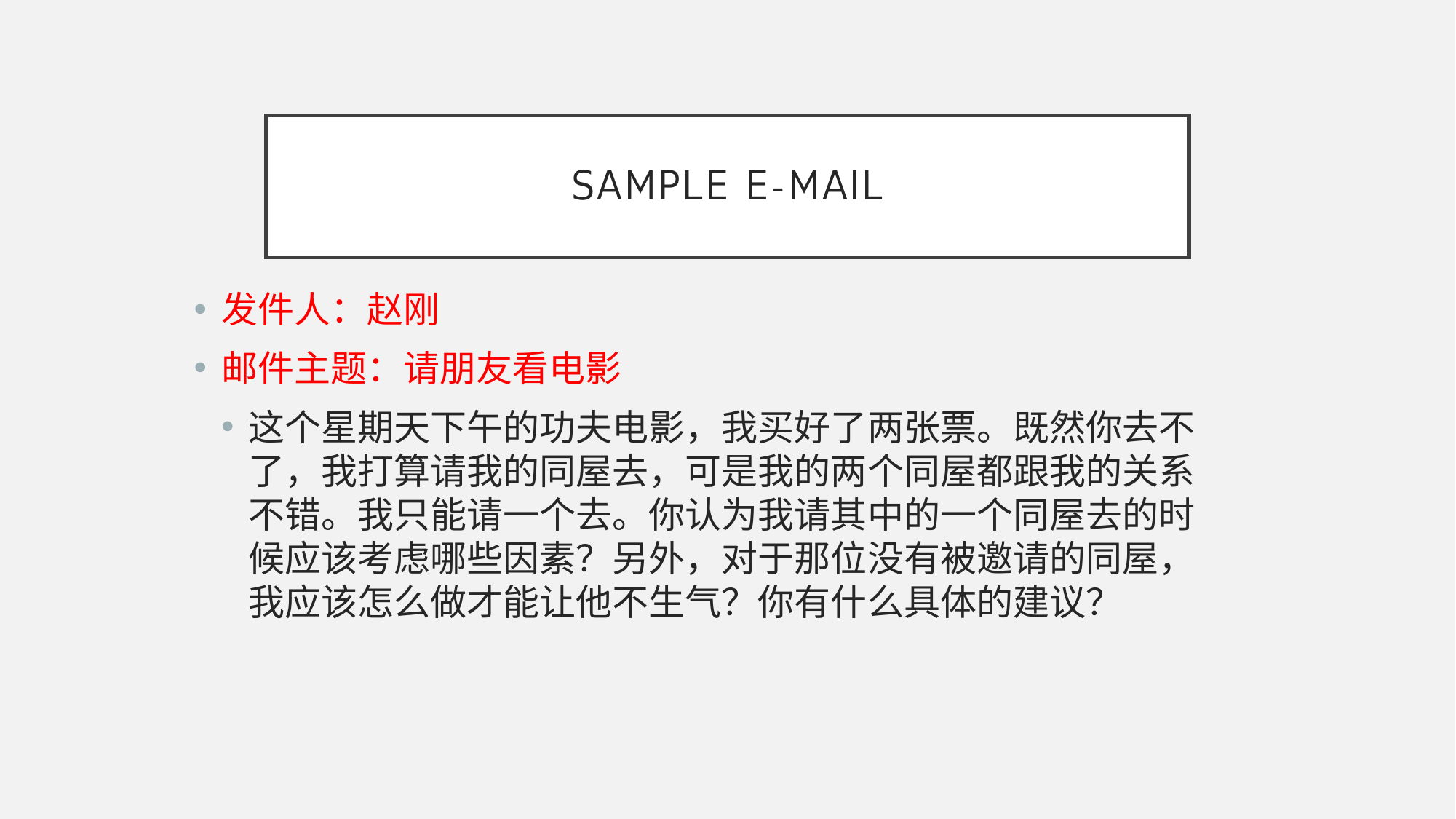

# Sample E-mail
发件人：赵刚
邮件主题：请朋友看电影
这个星期天下午的功夫电影，我买好了两张票。既然你去不了，我打算请我的同屋去，可是我的两个同屋都跟我的关系不错。我只能请一个去。你认为我请其中的一个同屋去的时候应该考虑哪些因素？另外，对于那位没有被邀请的同屋，我应该怎么做才能让他不生气？你有什么具体的建议？